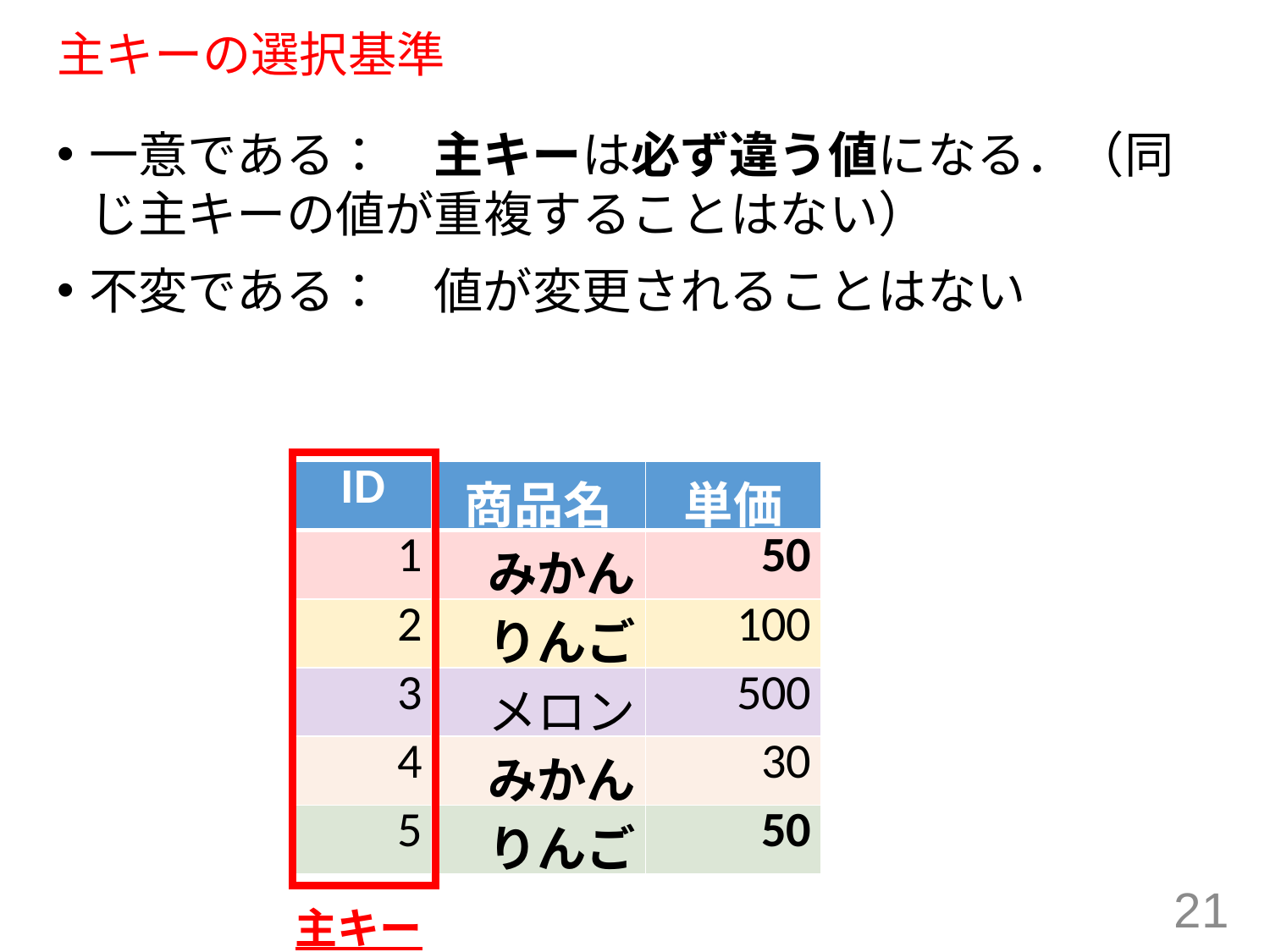

# 主キーの選択基準
一意である：　主キーは必ず違う値になる．（同じ主キーの値が重複することはない）
不変である：　値が変更されることはない

| ID | 商品名 | 単価 |
| --- | --- | --- |
| 1 | みかん | 50 |
| 2 | りんご | 100 |
| 3 | メロン | 500 |
| 4 | みかん | 30 |
| 5 | りんご | 50 |
21
主キー